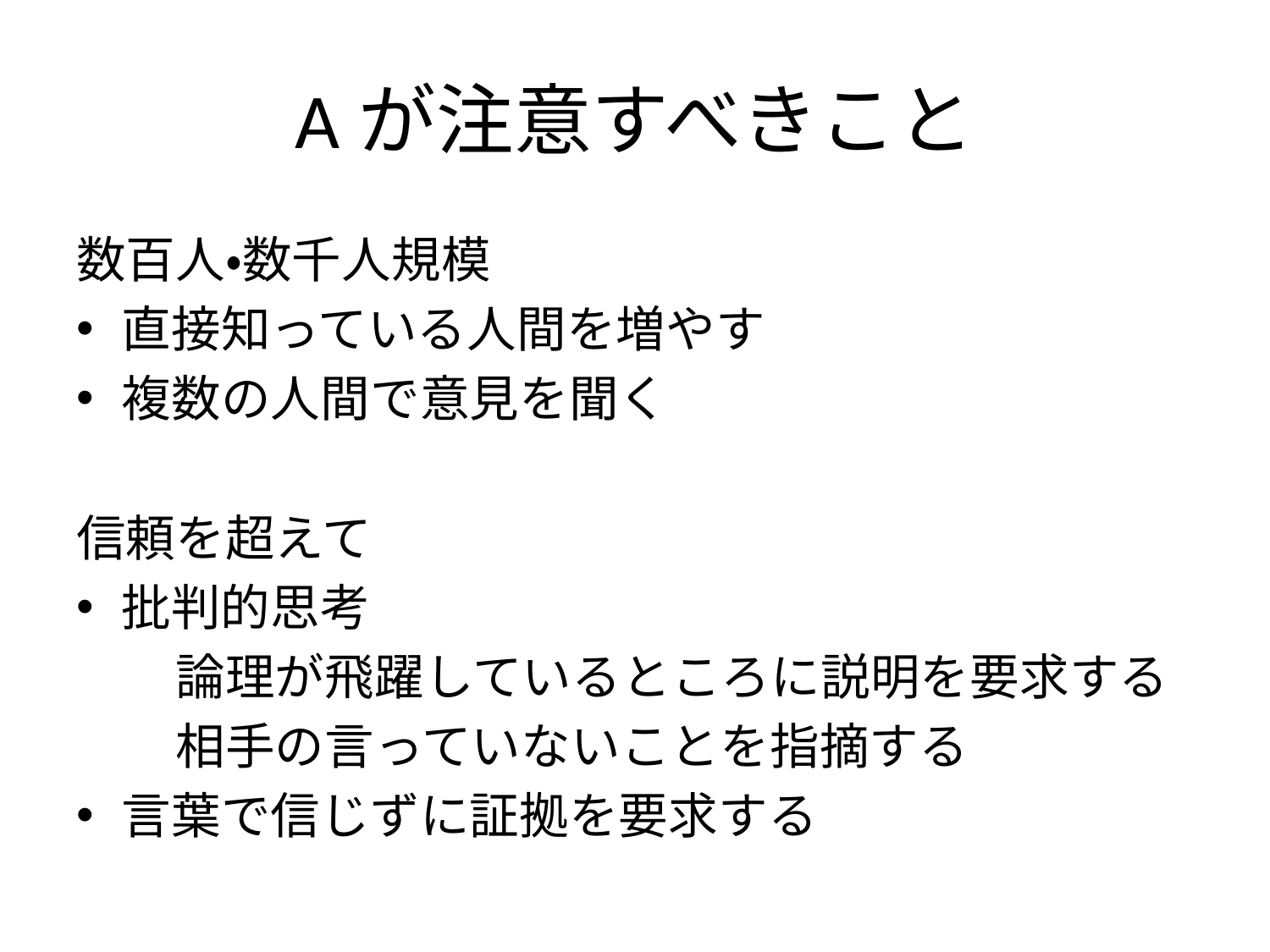

# Aが注意すべきこと
数百人・数千人規模
直接知っている人間を増やす
複数の人間で意見を聞く

信頼を超えて
批判的思考
　　論理が飛躍しているところに説明を要求する
　　相手の言っていないことを指摘する
言葉で信じずに証拠を要求する